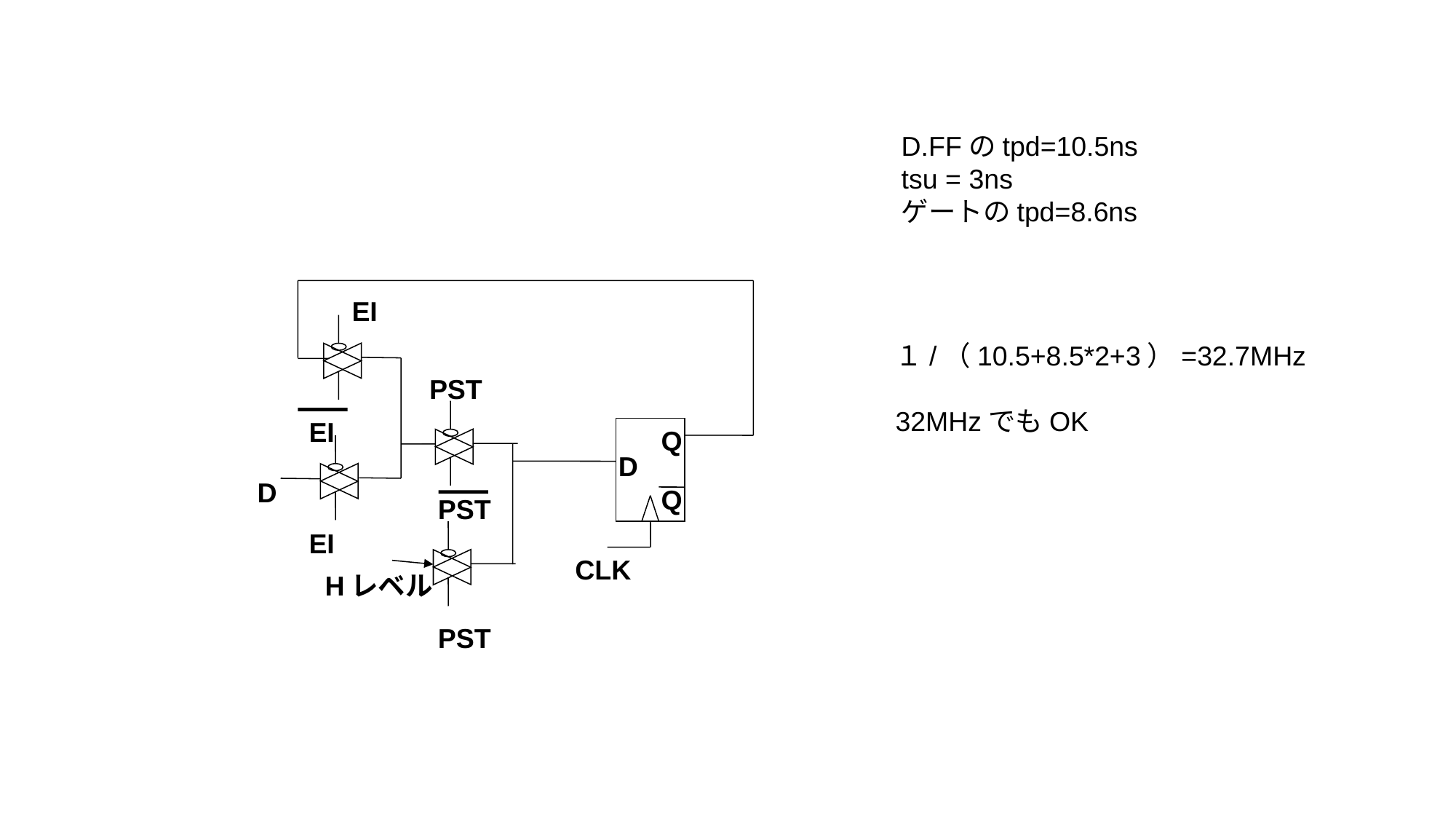

D.FFのtpd=10.5ns
tsu = 3ns
ゲートのtpd=8.6ns

EI

PST

EI

Q

D

D
Q

PST

EI

CLK

Hレベル

PST
１/（10.5+8.5*2+3）=32.7MHz

32MHzでもOK